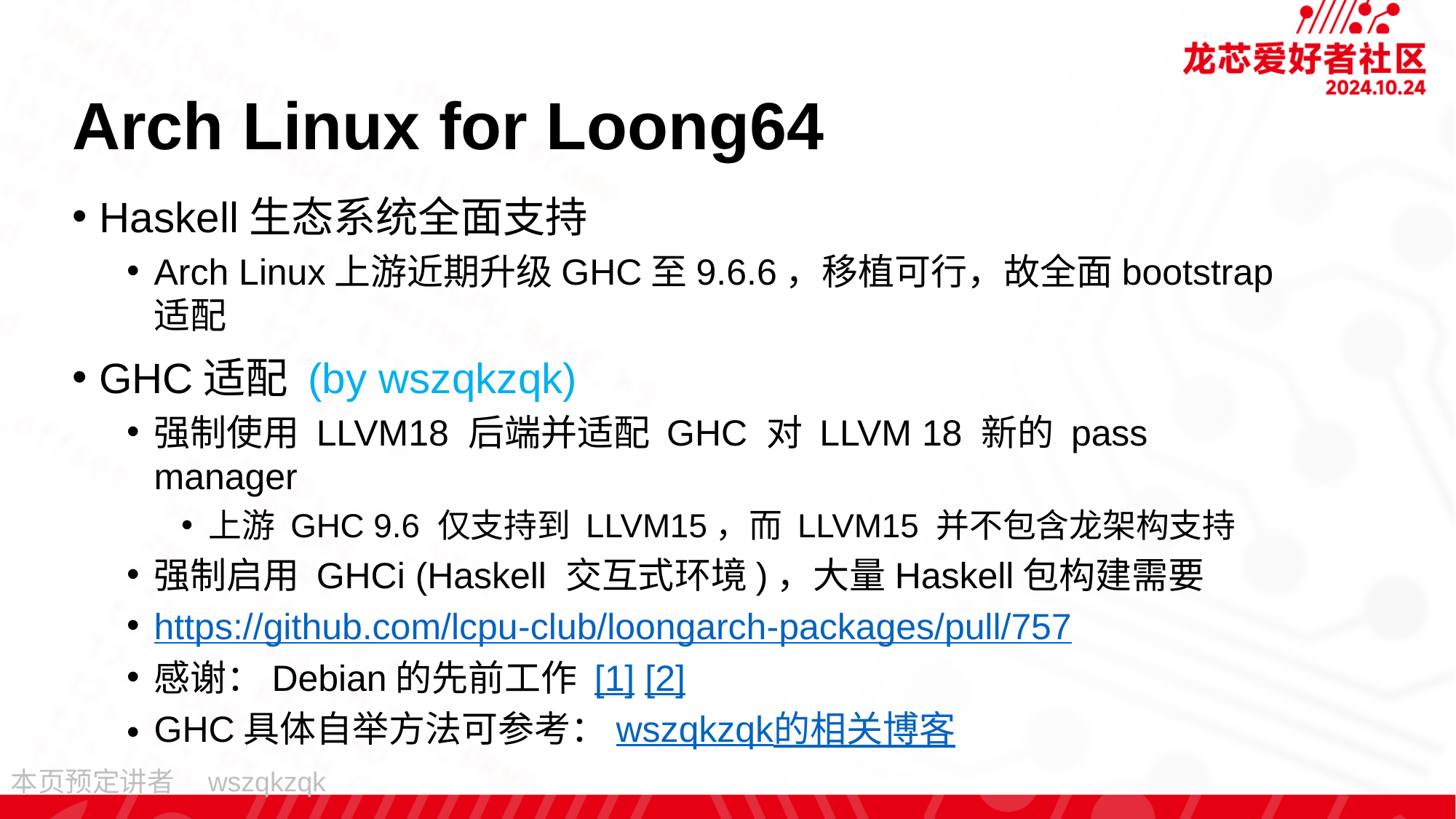

# Arch Linux for Loong64
Haskell生态系统全面支持
Arch Linux上游近期升级GHC至9.6.6，移植可行，故全面bootstrap适配
GHC适配 (by wszqkzqk)
强制使用 LLVM18 后端并适配 GHC 对 LLVM 18 新的 pass manager
上游 GHC 9.6 仅支持到 LLVM15，而 LLVM15 并不包含龙架构支持
强制启用 GHCi (Haskell 交互式环境)，大量Haskell包构建需要
https://github.com/lcpu-club/loongarch-packages/pull/757
感谢：Debian的先前工作 [1] [2]
GHC具体自举方法可参考：wszqkzqk的相关博客

wszqkzqk